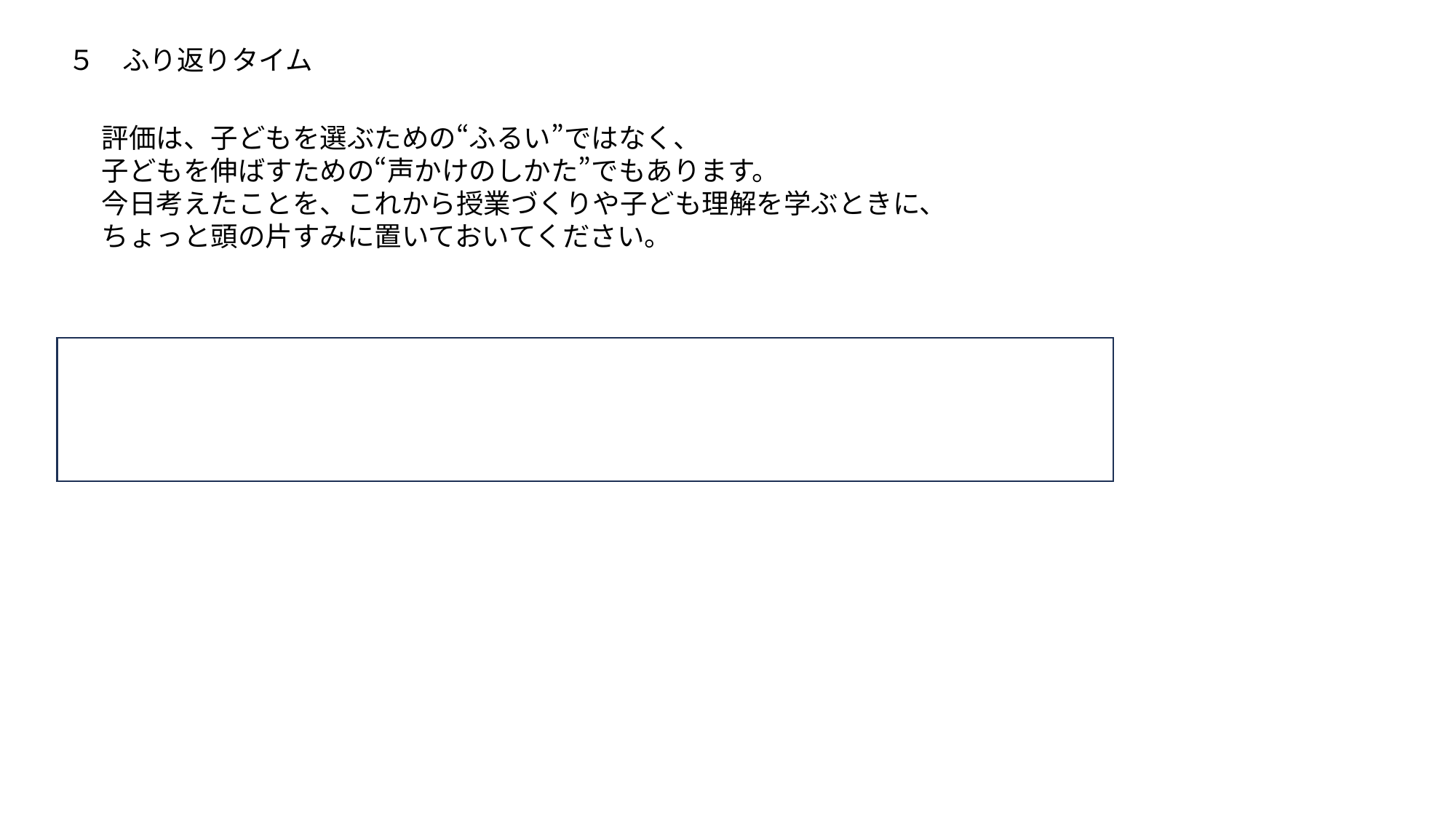

５　ふり返りタイム
評価は、子どもを選ぶための“ふるい”ではなく、
子どもを伸ばすための“声かけのしかた”でもあります。
今日考えたことを、これから授業づくりや子ども理解を学ぶときに、
ちょっと頭の片すみに置いておいてください。